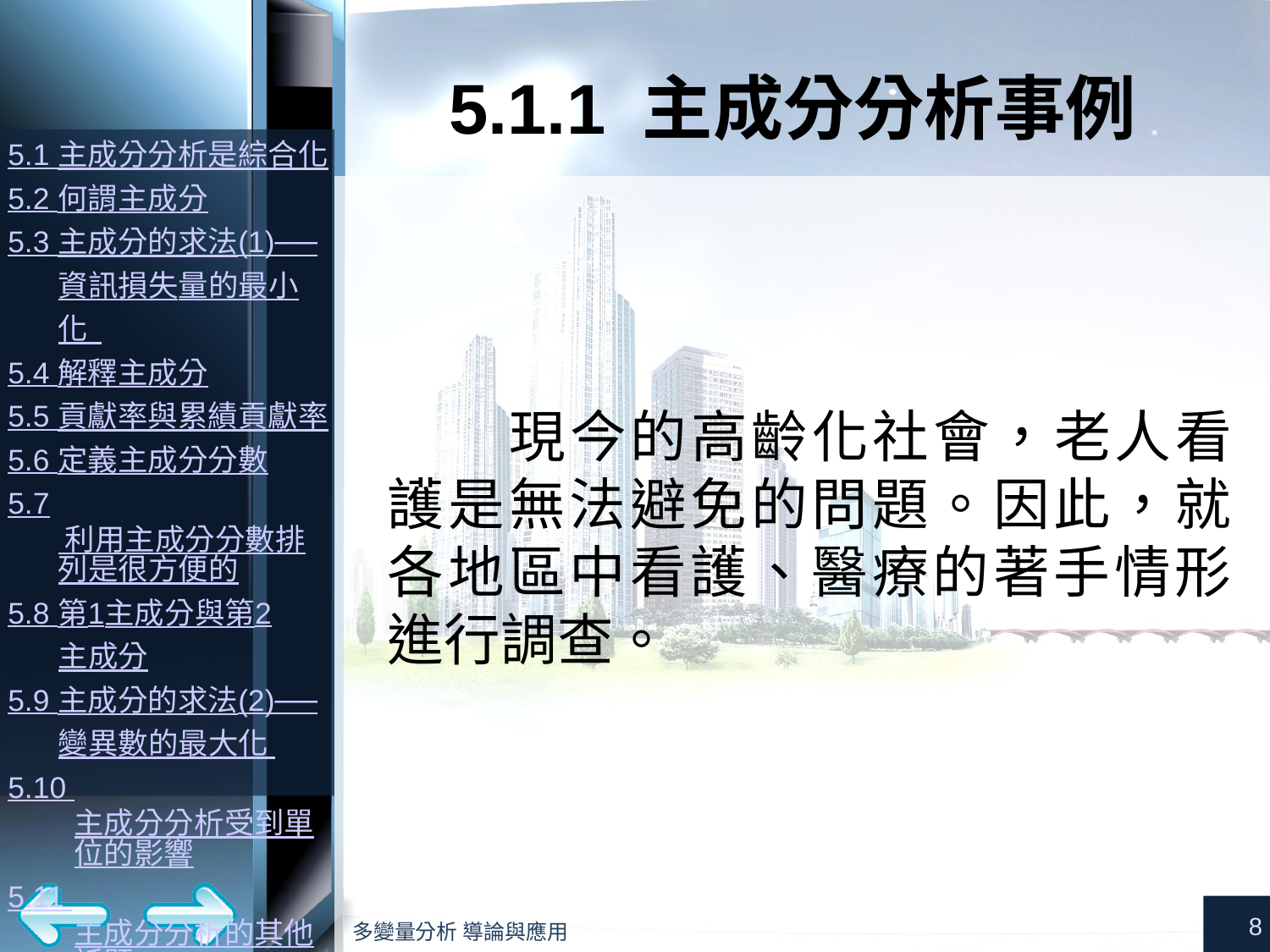

# 5.1.1 主成分分析事例
現今的高齡化社會，老人看護是無法避免的問題。因此，就各地區中看護、醫療的著手情形進行調查。
8
多變量分析 導論與應用